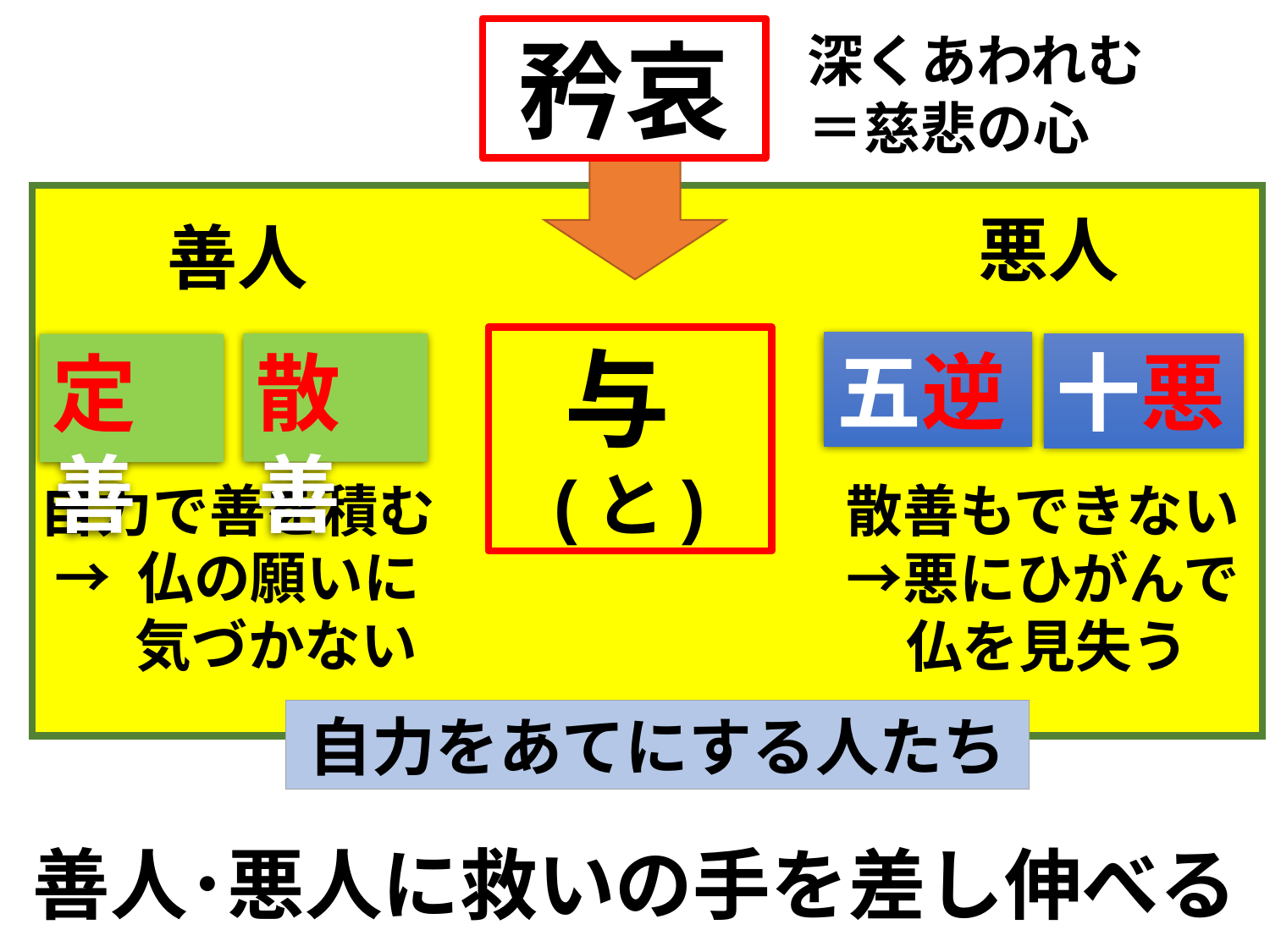

矜哀
深くあわれむ
＝慈悲の心

悪人
善人

散善
定善
与(と)
五逆
十悪
自力で善を積む
→ 仏の願いに
     気づかない
散善もできない→悪にひがんで
仏を見失う
自力をあてにする人たち
善人･悪人に救いの手を差し伸べる